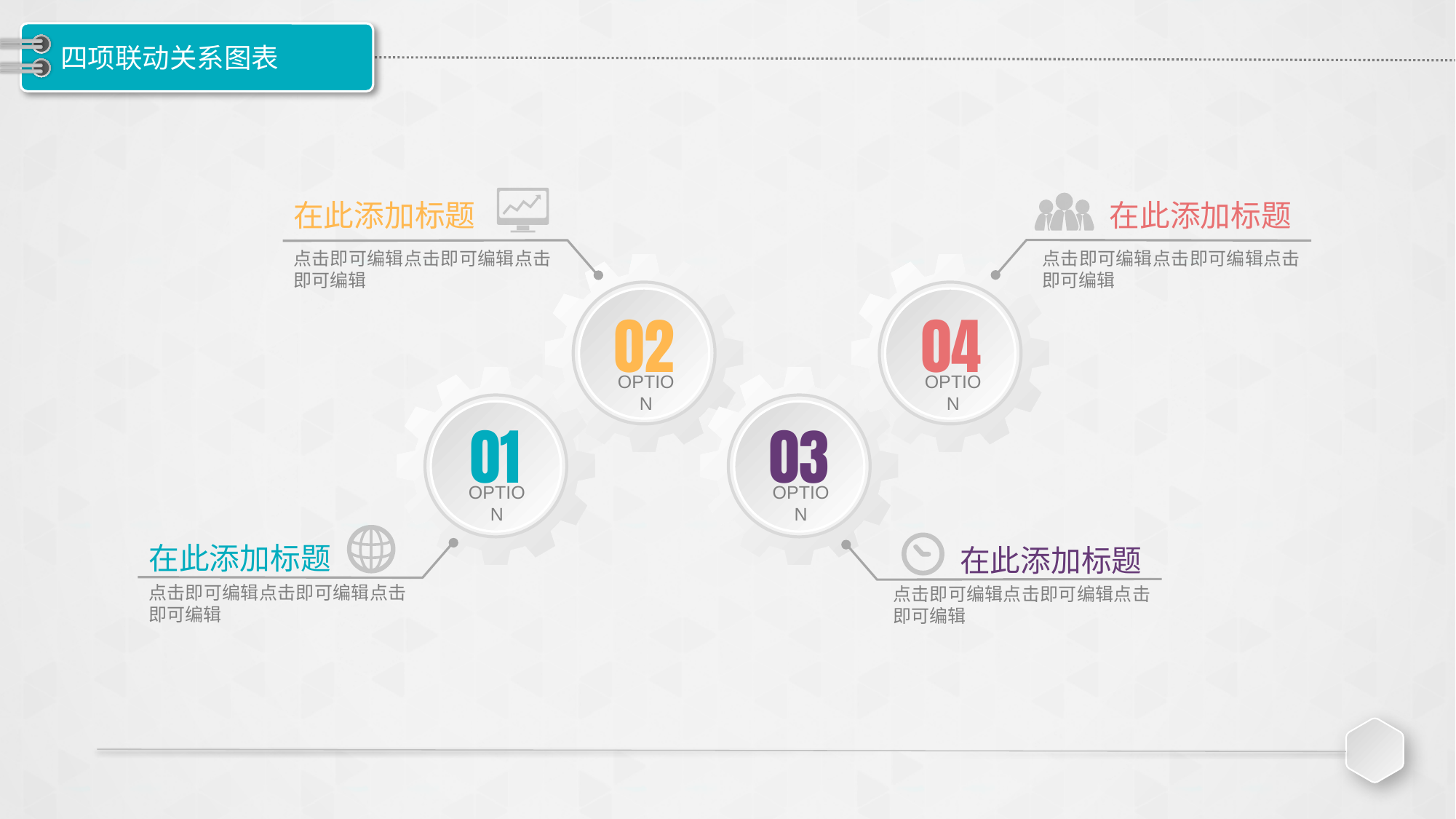

# 四项联动关系图表

在此添加标题

点击即可编辑点击即可编辑点击即可编辑
在此添加标题

点击即可编辑点击即可编辑点击即可编辑

02
OPTION
04
OPTION

01
OPTION
03
OPTION

点击即可编辑点击即可编辑点击即可编辑
在此添加标题

点击即可编辑点击即可编辑点击即可编辑
在此添加标题

101